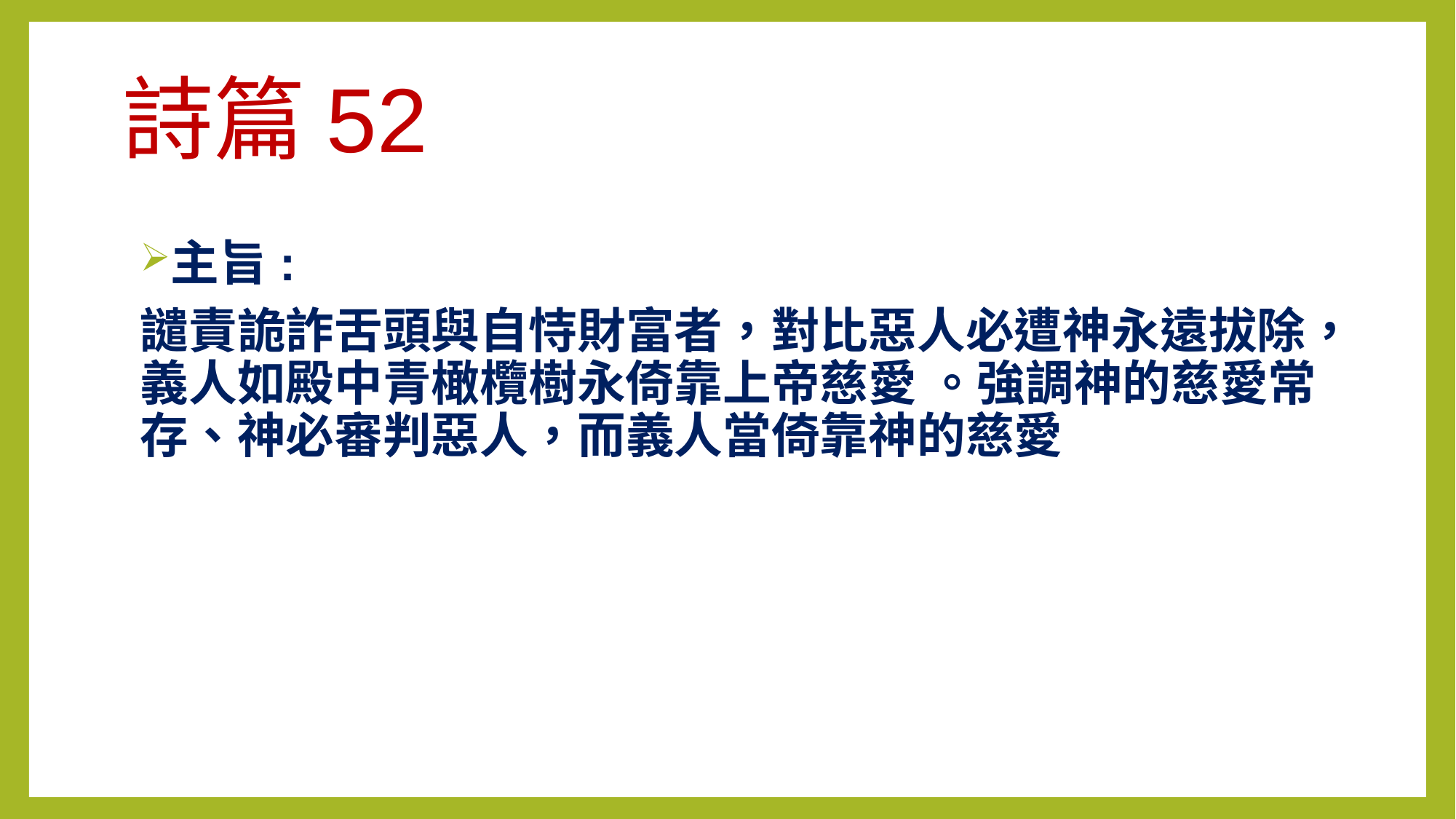

# 詩篇52
主旨:
譴責詭詐舌頭與自恃財富者，對比惡人必遭神永遠拔除，義人如殿中青橄欖樹永倚靠上帝慈愛 。強調神的慈愛常存、神必審判惡人，而義人當倚靠神的慈愛